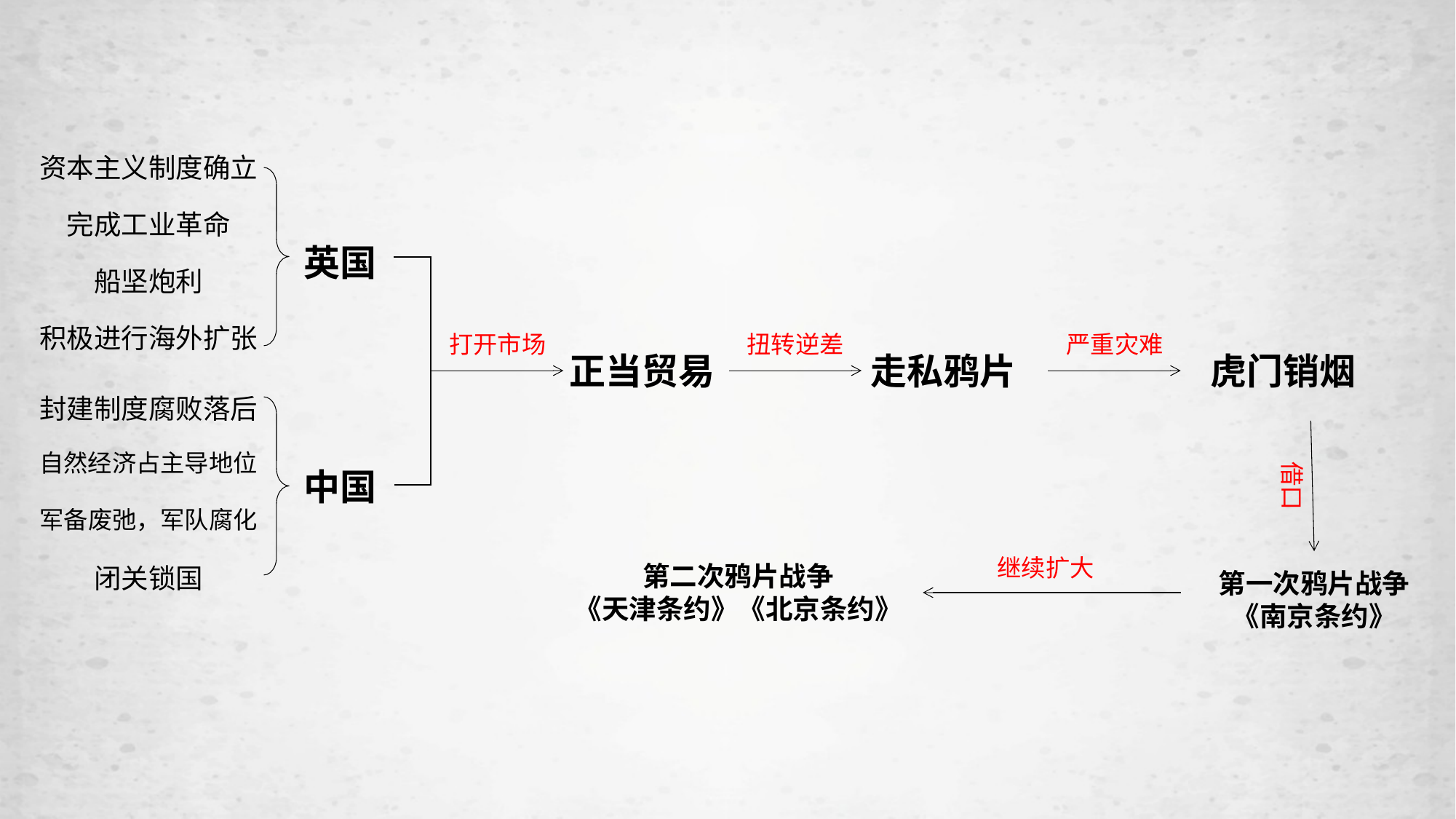

资本主义制度确立

完成工业革命
英国

船坚炮利
积极进行海外扩张
打开市场
扭转逆差
严重灾难
正当贸易
走私鸦片
虎门销烟
封建制度腐败落后

借口
自然经济占主导地位
中国
军备废弛，军队腐化
继续扩大
第二次鸦片战争
《天津条约》《北京条约》
闭关锁国
第一次鸦片战争
《南京条约》